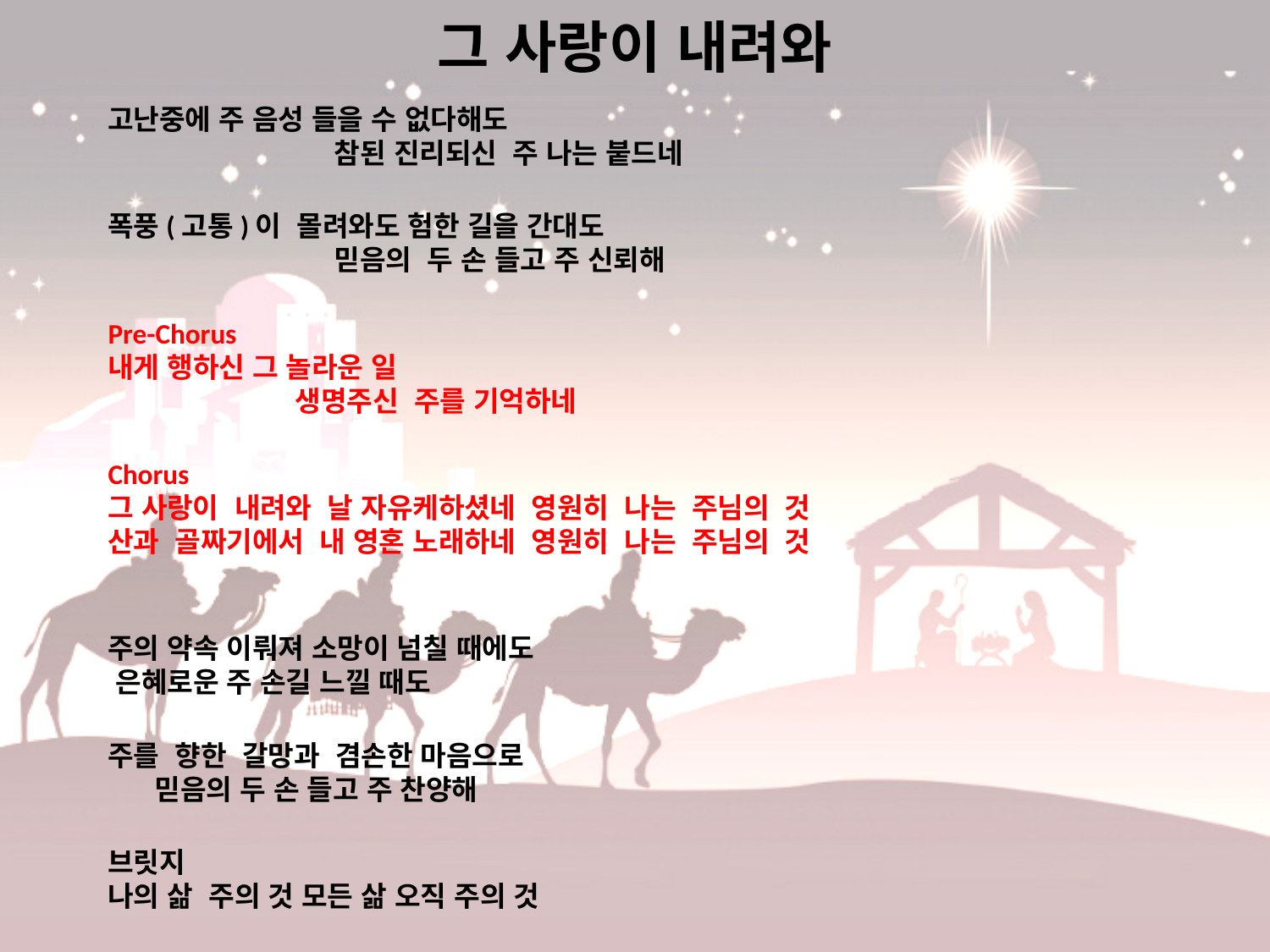

# 그 사랑이 내려와
고난중에 주 음성 들을 수 없다해도                                                                            참된 진리되신  주 나는 붙드네
폭풍(고통)이  몰려와도 험한 길을 간대도                                                                믿음의  두 손 들고 주 신뢰해
Pre-Chorus
내게 행하신 그 놀라운 일                                                                                      생명주신  주를 기억하네
Chorus
그 사랑이  내려와  날 자유케하셨네  영원히  나는  주님의  것
산과  골짜기에서  내 영혼 노래하네  영원히  나는  주님의  것
주의 약속 이뤄져 소망이 넘칠 때에도                                             은혜로운 주 손길 느낄 때도
주를  향한  갈망과  겸손한 마음으로                                                   믿음의 두 손 들고 주 찬양해
브릿지
나의 삶  주의 것 모든 삶 오직 주의 것